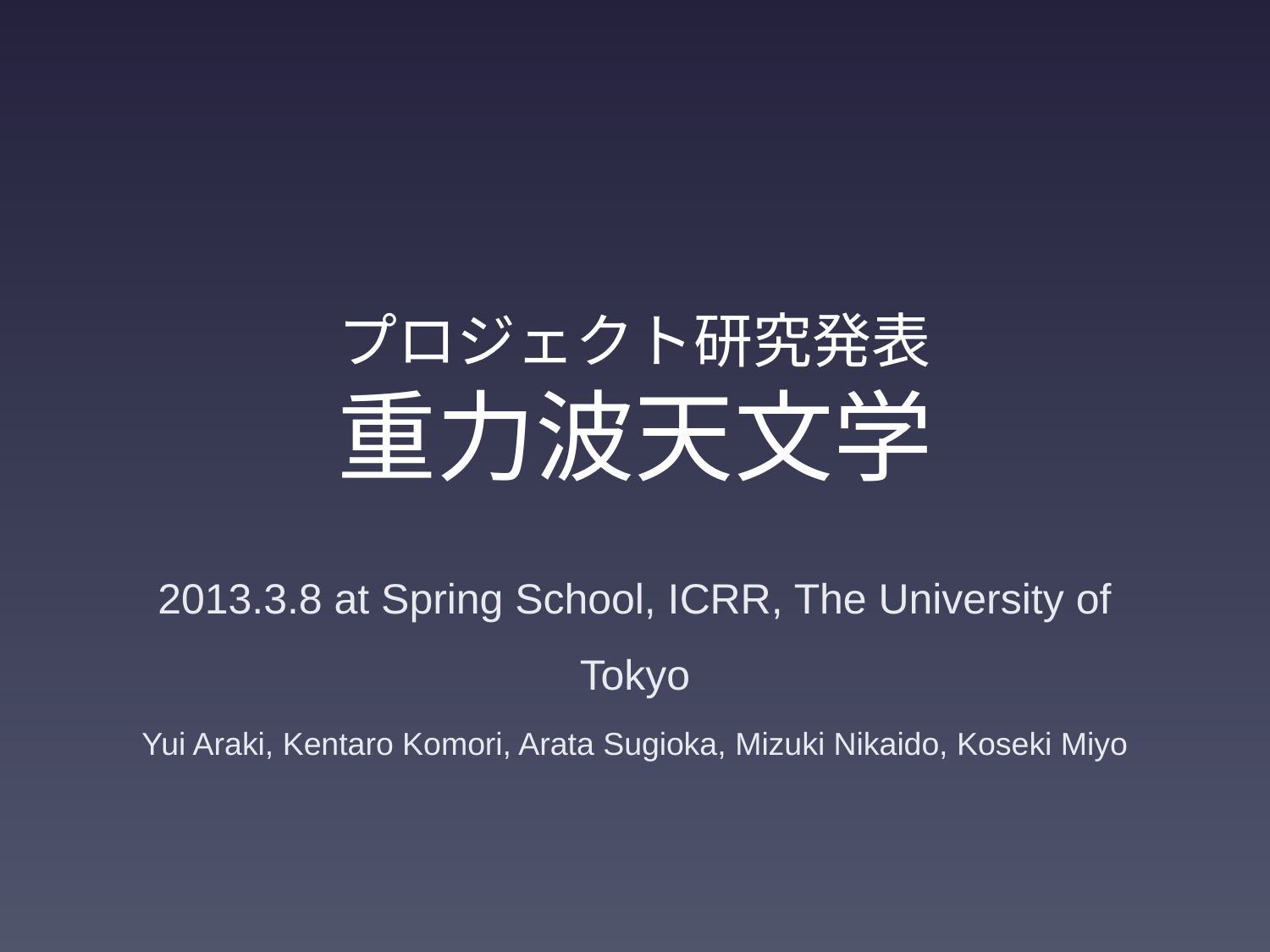

# プロジェクト研究発表 重力波天文学
2013.3.8 at Spring School, ICRR, The University of Tokyo
Yui Araki, Kentaro Komori, Arata Sugioka, Mizuki Nikaido, Koseki Miyo